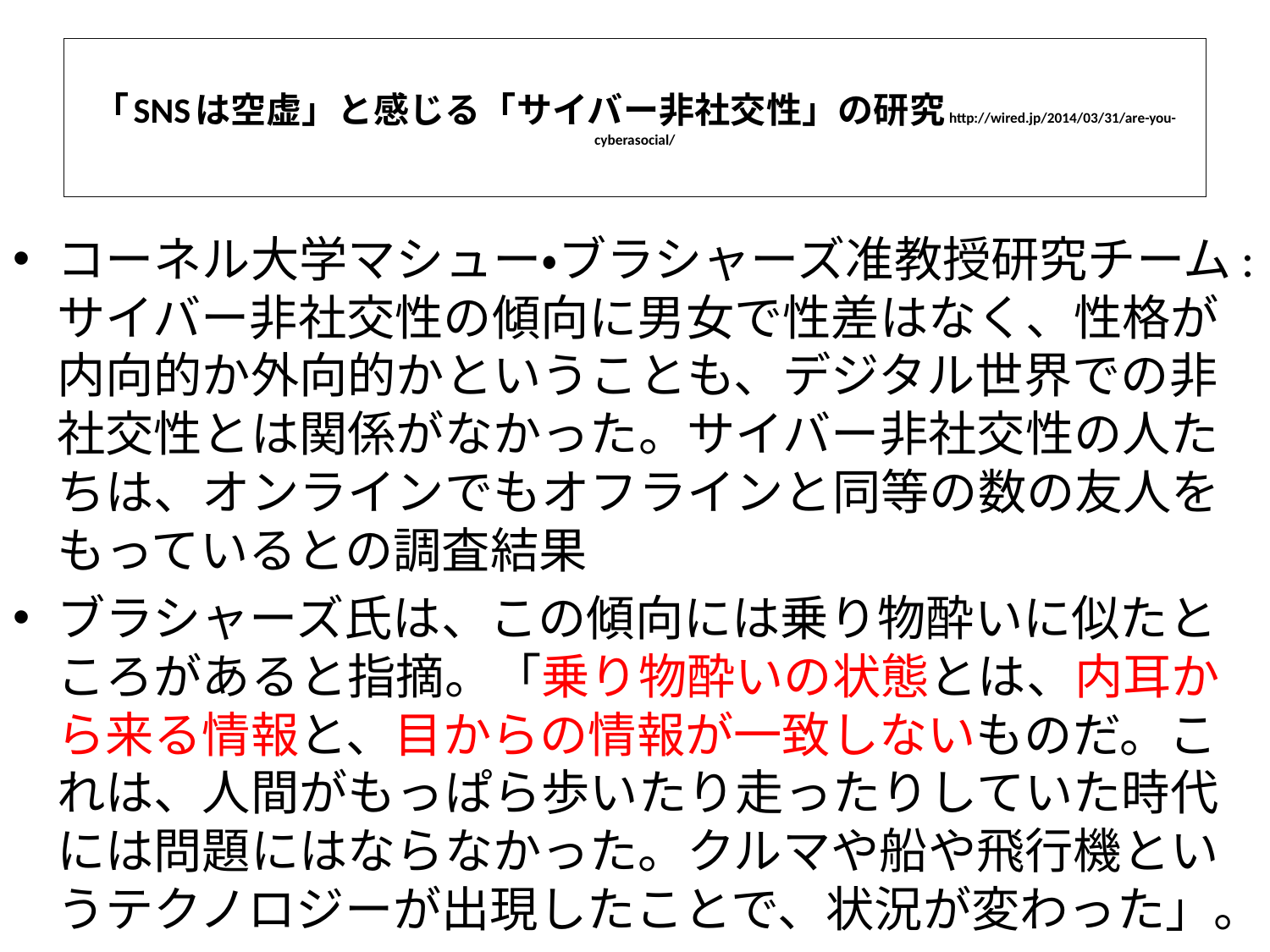

# 「SNSは空虚」と感じる「サイバー非社交性」の研究http://wired.jp/2014/03/31/are-you-cyberasocial/
コーネル大学マシュー・ブラシャーズ准教授研究チーム:サイバー非社交性の傾向に男女で性差はなく、性格が内向的か外向的かということも、デジタル世界での非社交性とは関係がなかった。サイバー非社交性の人たちは、オンラインでもオフラインと同等の数の友人をもっているとの調査結果
ブラシャーズ氏は、この傾向には乗り物酔いに似たところがあると指摘。「乗り物酔いの状態とは、内耳から来る情報と、目からの情報が一致しないものだ。これは、人間がもっぱら歩いたり走ったりしていた時代には問題にはならなかった。クルマや船や飛行機というテクノロジーが出現したことで、状況が変わった」。